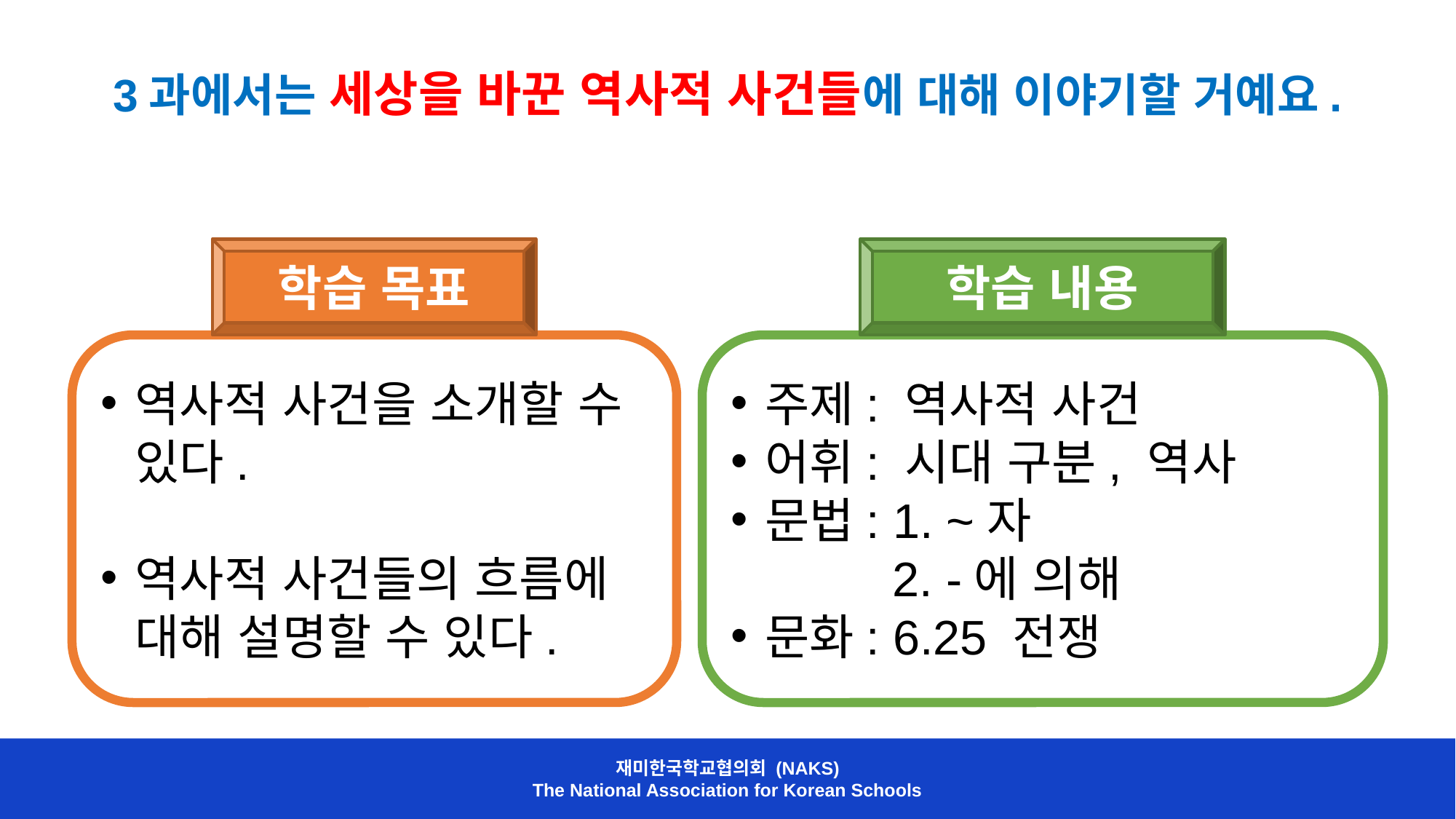

3과에서는 세상을 바꾼 역사적 사건들에 대해 이야기할 거예요.
학습 목표
역사적 사건을 소개할 수 있다.

역사적 사건들의 흐름에 대해 설명할 수 있다.
학습 내용
주제: 역사적 사건
어휘: 시대 구분, 역사
문법: 1. ~자
            2. -에 의해
문화: 6.25 전쟁
재미한국학교협의회 (NAKS)
The National Association for Korean Schools